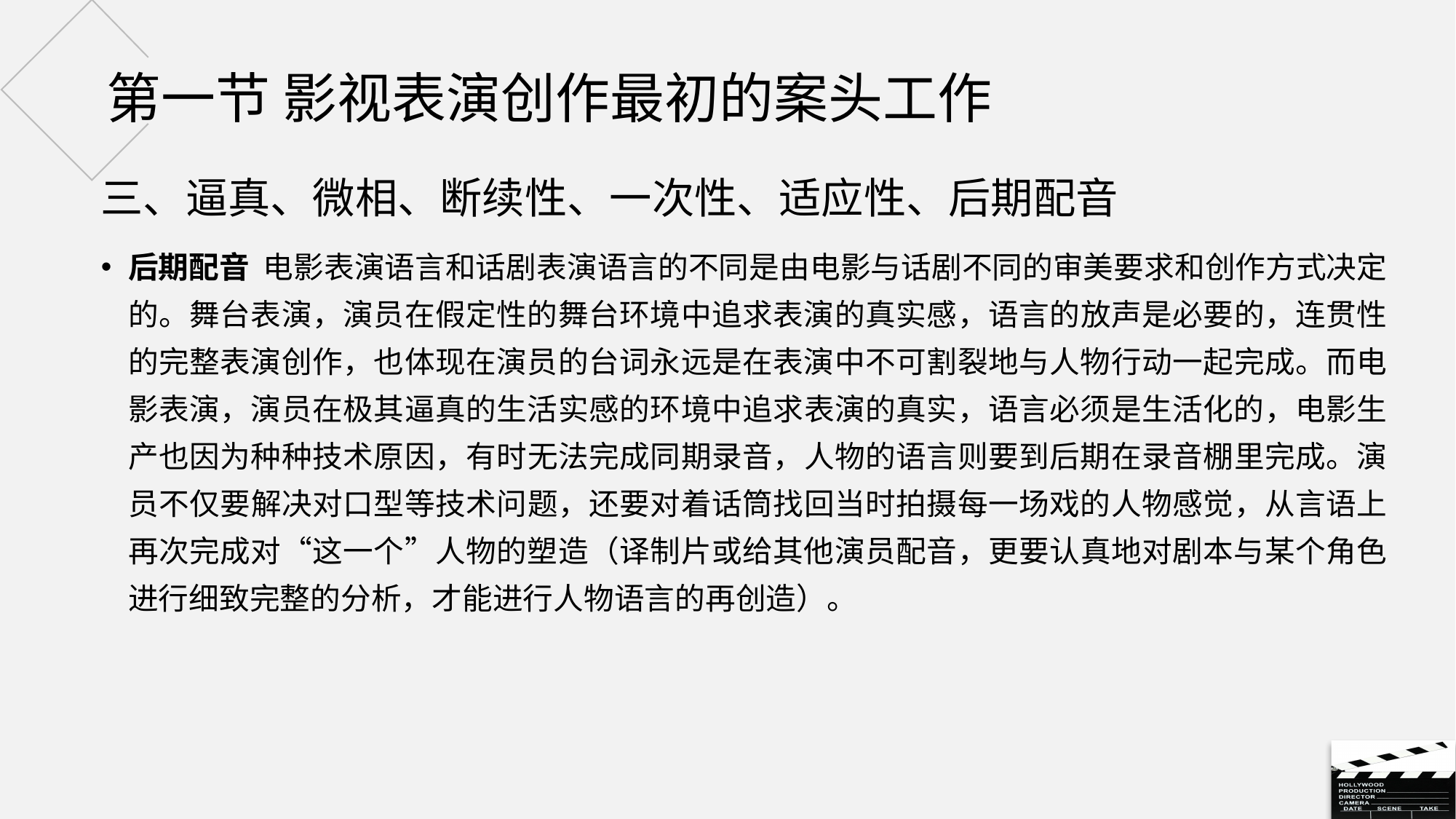

# 第一节 影视表演创作最初的案头工作
三、逼真、微相、断续性、一次性、适应性、后期配音
后期配音  电影表演语言和话剧表演语言的不同是由电影与话剧不同的审美要求和创作方式决定的。舞台表演，演员在假定性的舞台环境中追求表演的真实感，语言的放声是必要的，连贯性的完整表演创作，也体现在演员的台词永远是在表演中不可割裂地与人物行动一起完成。而电影表演，演员在极其逼真的生活实感的环境中追求表演的真实，语言必须是生活化的，电影生产也因为种种技术原因，有时无法完成同期录音，人物的语言则要到后期在录音棚里完成。演员不仅要解决对口型等技术问题，还要对着话筒找回当时拍摄每一场戏的人物感觉，从言语上再次完成对“这一个”人物的塑造（译制片或给其他演员配音，更要认真地对剧本与某个角色进行细致完整的分析，才能进行人物语言的再创造）。